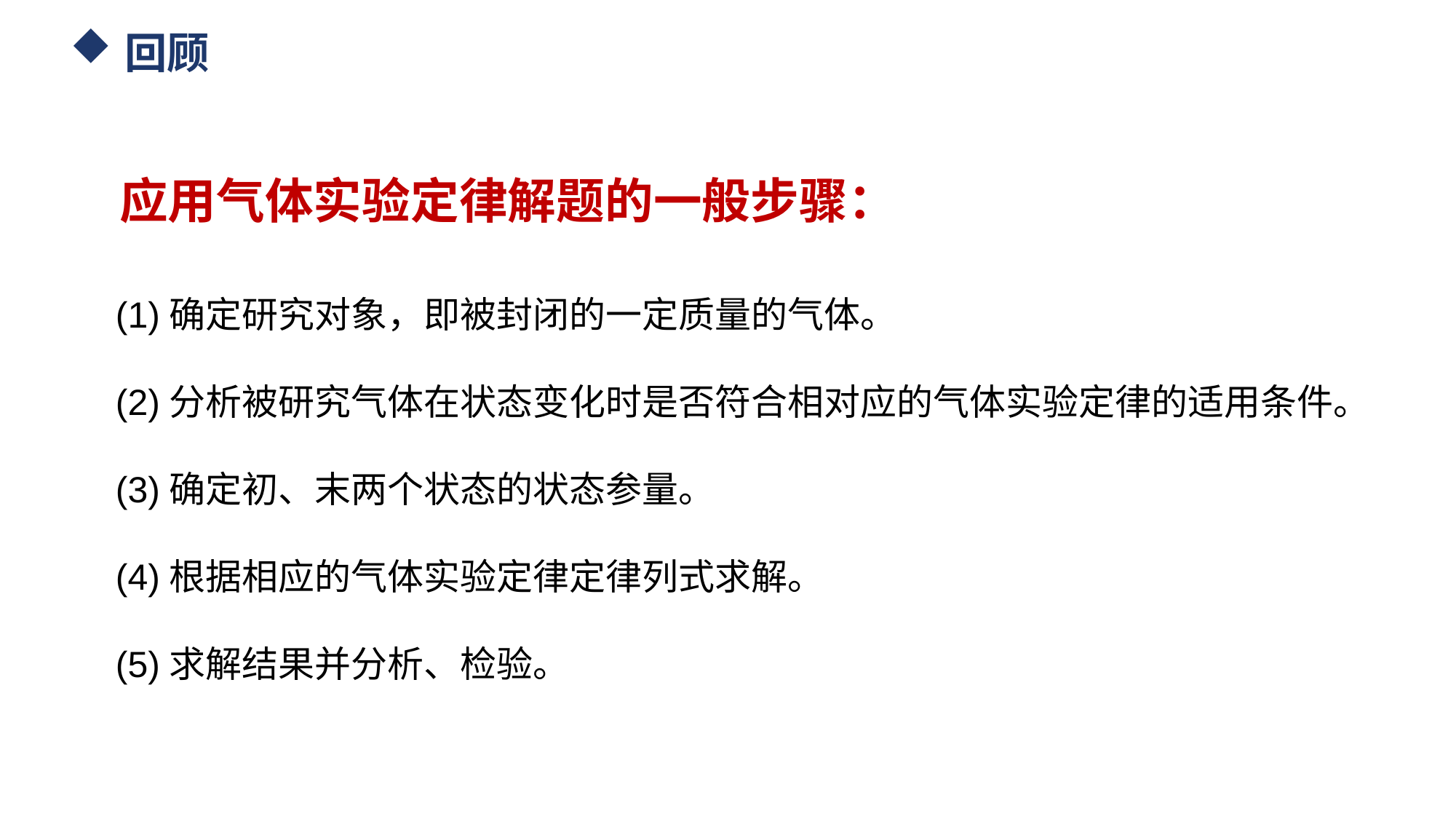

回顾
应用气体实验定律解题的一般步骤：
(1)确定研究对象，即被封闭的一定质量的气体。
(2)分析被研究气体在状态变化时是否符合相对应的气体实验定律的适用条件。
(3)确定初、末两个状态的状态参量。
(4)根据相应的气体实验定律定律列式求解。
(5)求解结果并分析、检验。